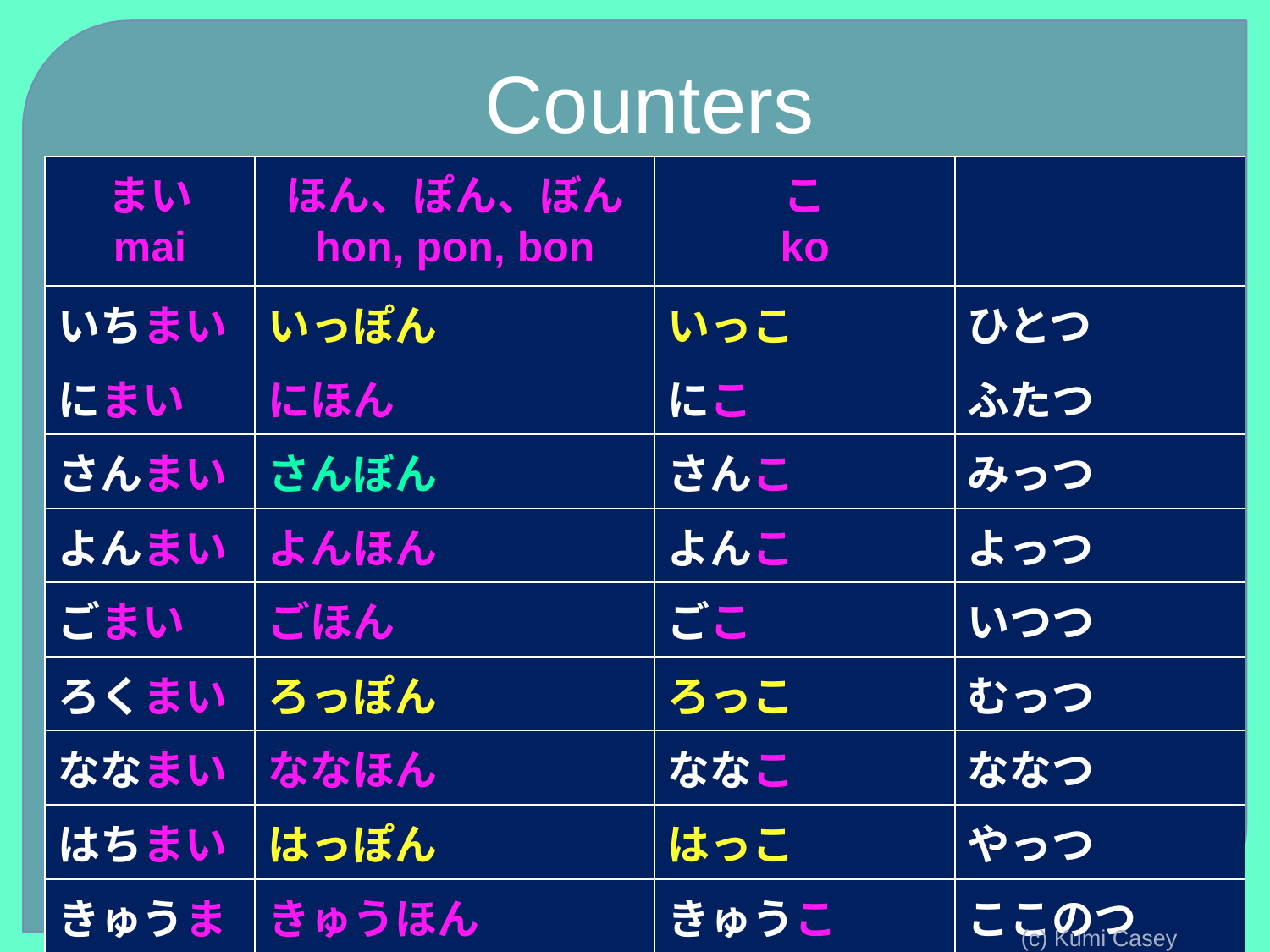

# Counters
| まい mai | ほん、ぽん、ぼん hon, pon, bon | こ ko |  |
| --- | --- | --- | --- |
| いちまい | いっぽん | いっこ | ひとつ |
| にまい | にほん | にこ | ふたつ |
| さんまい | さんぼん | さんこ | みっつ |
| よんまい | よんほん | よんこ | よっつ |
| ごまい | ごほん | ごこ | いつつ |
| ろくまい | ろっぽん | ろっこ | むっつ |
| ななまい | ななほん | ななこ | ななつ |
| はちまい | はっぽん | はっこ | やっつ |
| きゅうまい | きゅうほん | きゅうこ | ここのつ |
| じゅうまい | じっぽん/じゅっぽん | じっこ/じゅっこ | とお |
(c) Kumi Casey